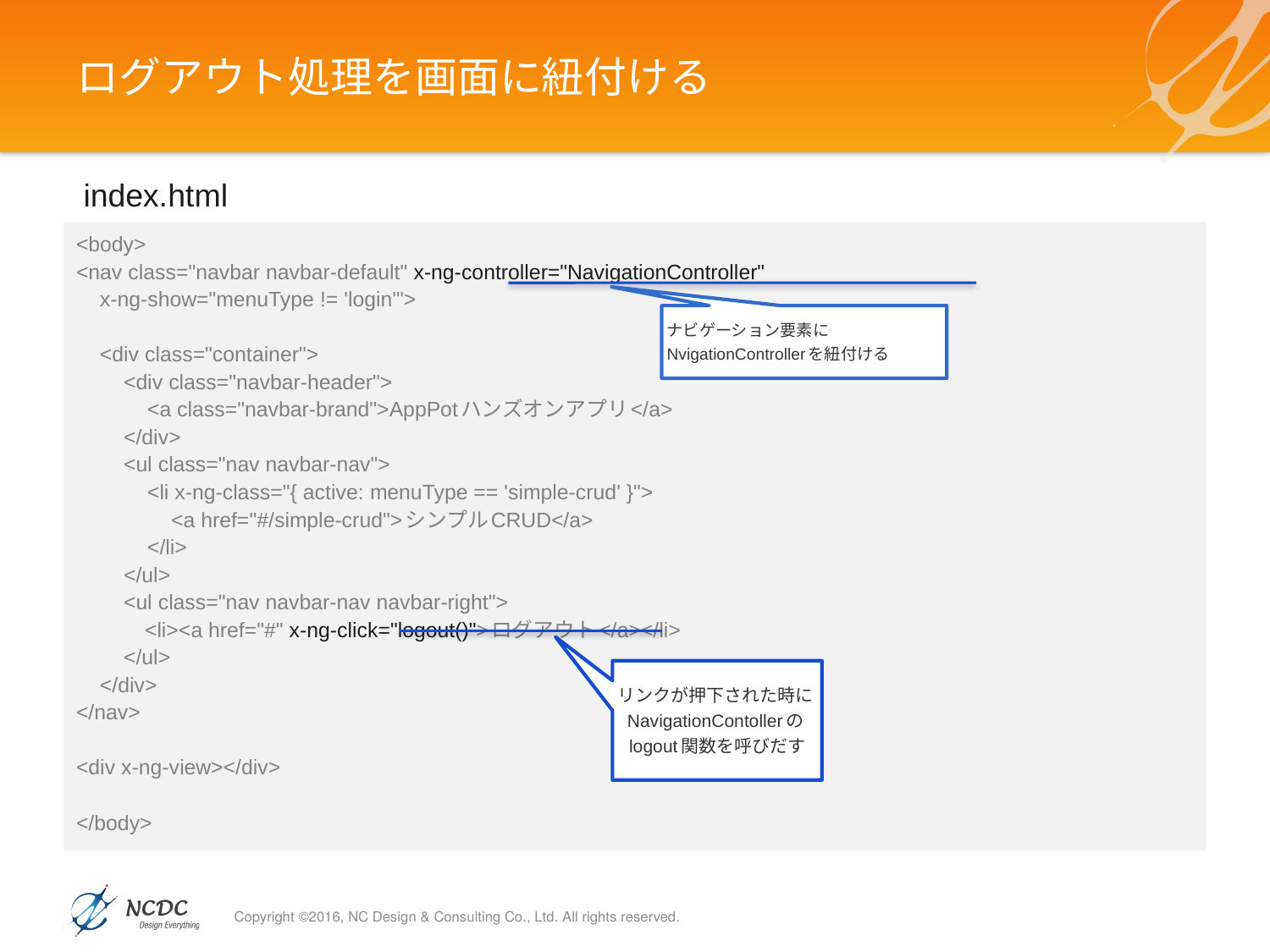

# ログアウト処理を画面に紐付ける
index.html
<body>
<nav class="navbar navbar-default" x-ng-controller="NavigationController"
    x-ng-show="menuType != 'login'">

    <div class="container">
        <div class="navbar-header">
            <a class="navbar-brand">AppPotハンズオンアプリ</a>
        </div>
        <ul class="nav navbar-nav">
            <li x-ng-class="{ active: menuType == 'simple-crud' }">
                <a href="#/simple-crud">シンプルCRUD</a>
            </li>
        </ul>
        <ul class="nav navbar-nav navbar-right">
        	<li><a href="#" x-ng-click="logout()">ログアウト</a></li>
        </ul>
    </div>
</nav>

<div x-ng-view></div>

</body>
ナビゲーション要素にNvigationControllerを紐付ける
リンクが押下された時にNavigationContollerのlogout関数を呼びだす